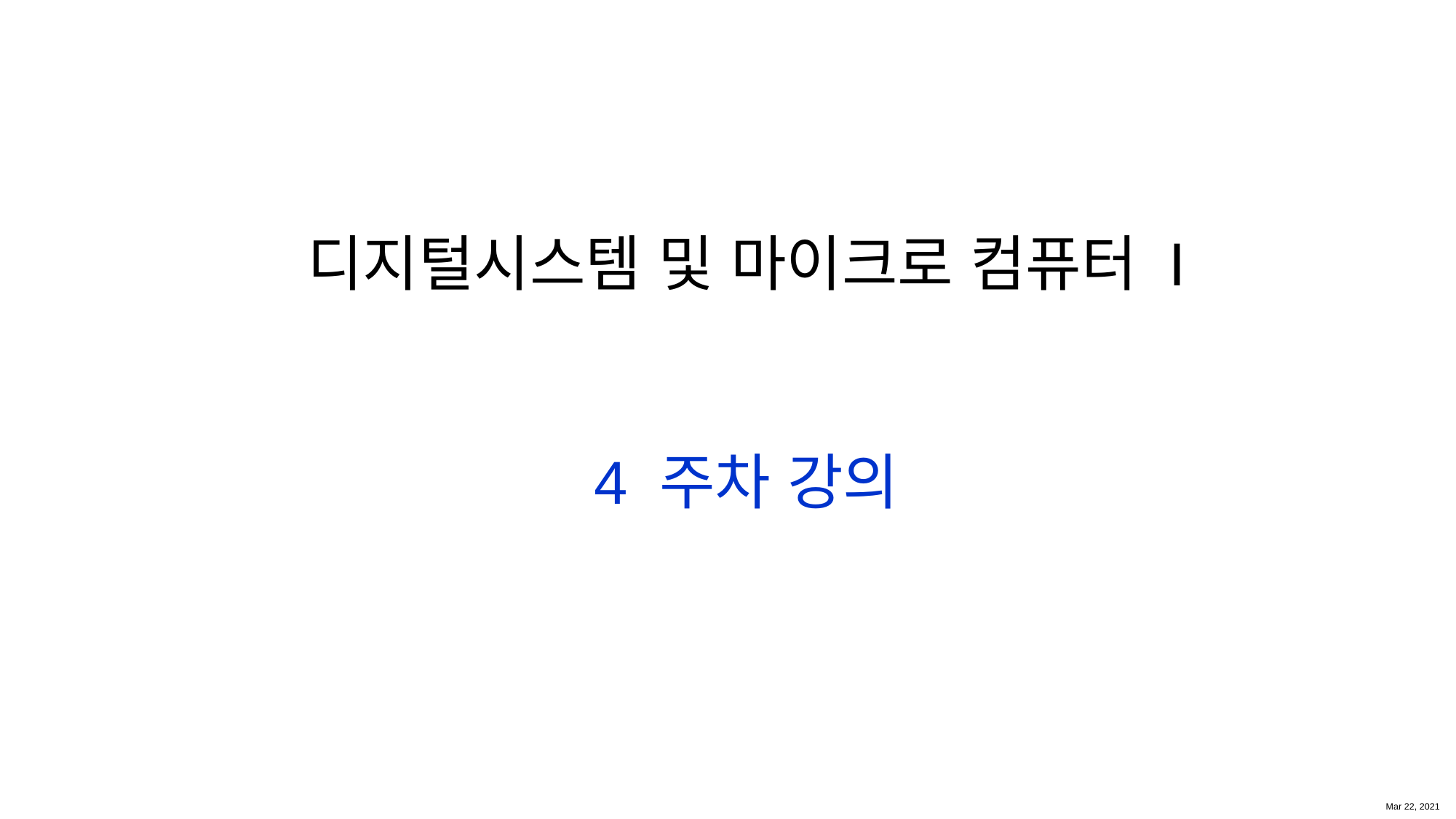

디지털시스템 및 마이크로 컴퓨터 I

4 주차 강의
Mar 22, 2021